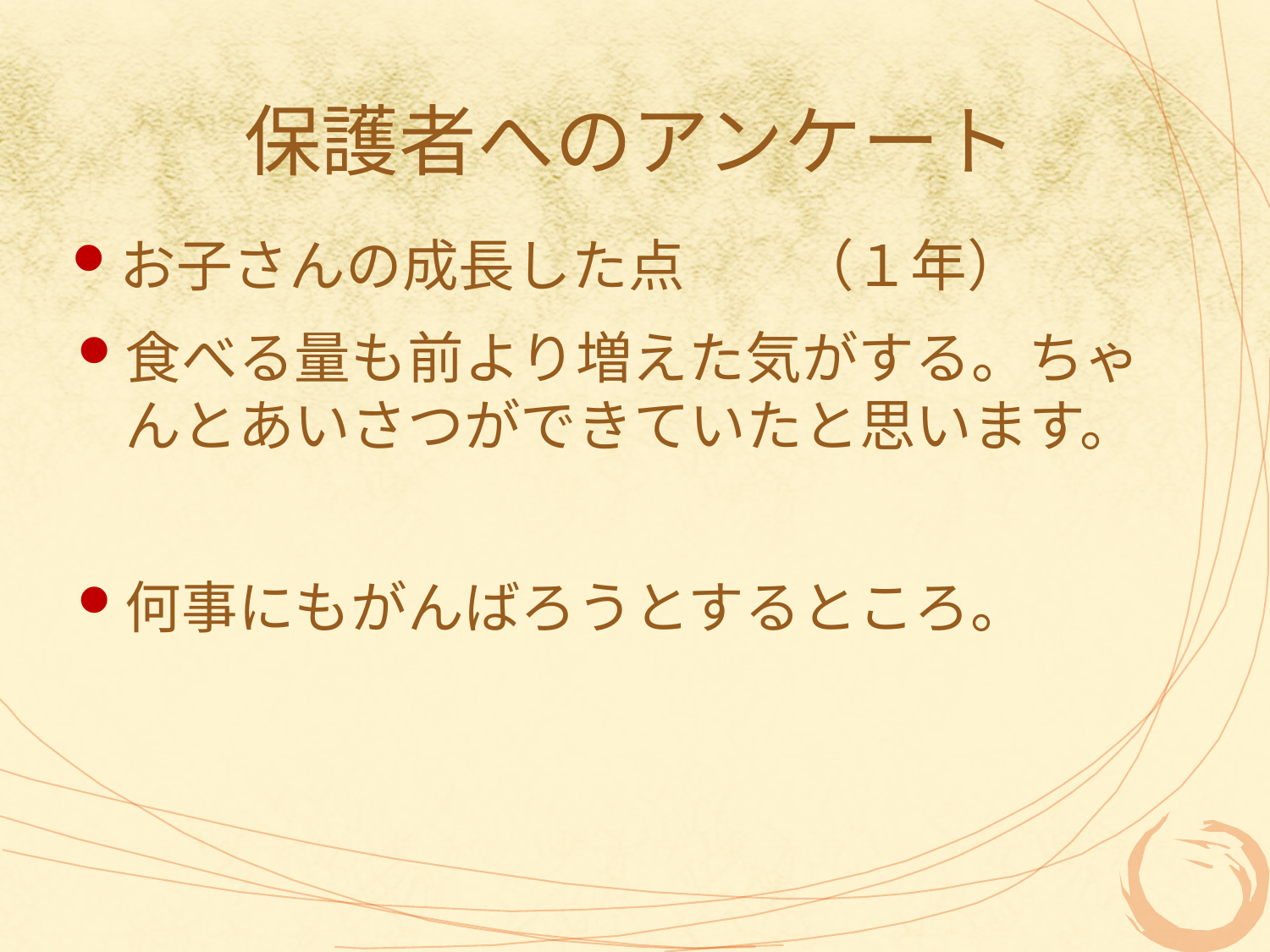

# 保護者へのアンケート
お子さんの成長した点　　（１年）
食べる量も前より増えた気がする。ちゃんとあいさつができていたと思います。
何事にもがんばろうとするところ。